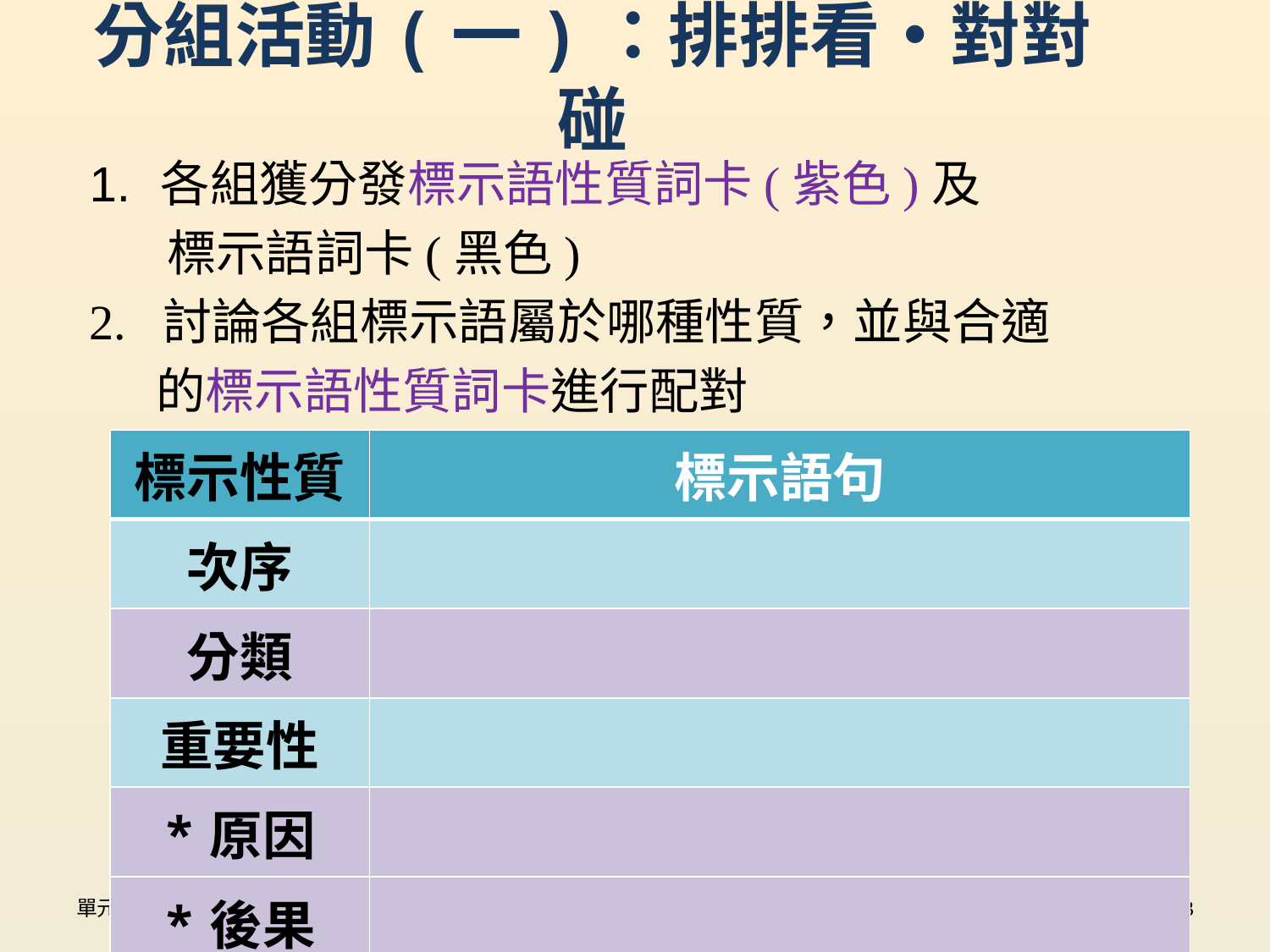

# 分組活動(一)：排排看‧對對碰
各組獲分發標示語性質詞卡(紫色)及
      標示語詞卡(黑色)
2.  討論各組標示語屬於哪種性質，並與合適
     的標示語性質詞卡進行配對

| 標示性質 | 標示語句 |
| --- | --- |
| 次序 |  |
| 分類 |  |
| 重要性 |  |
| \*原因 |  |
| \*後果 |  |
單元二 說明單元(閱讀)
教育局教育心理服務(新界東)組 ©2019
13